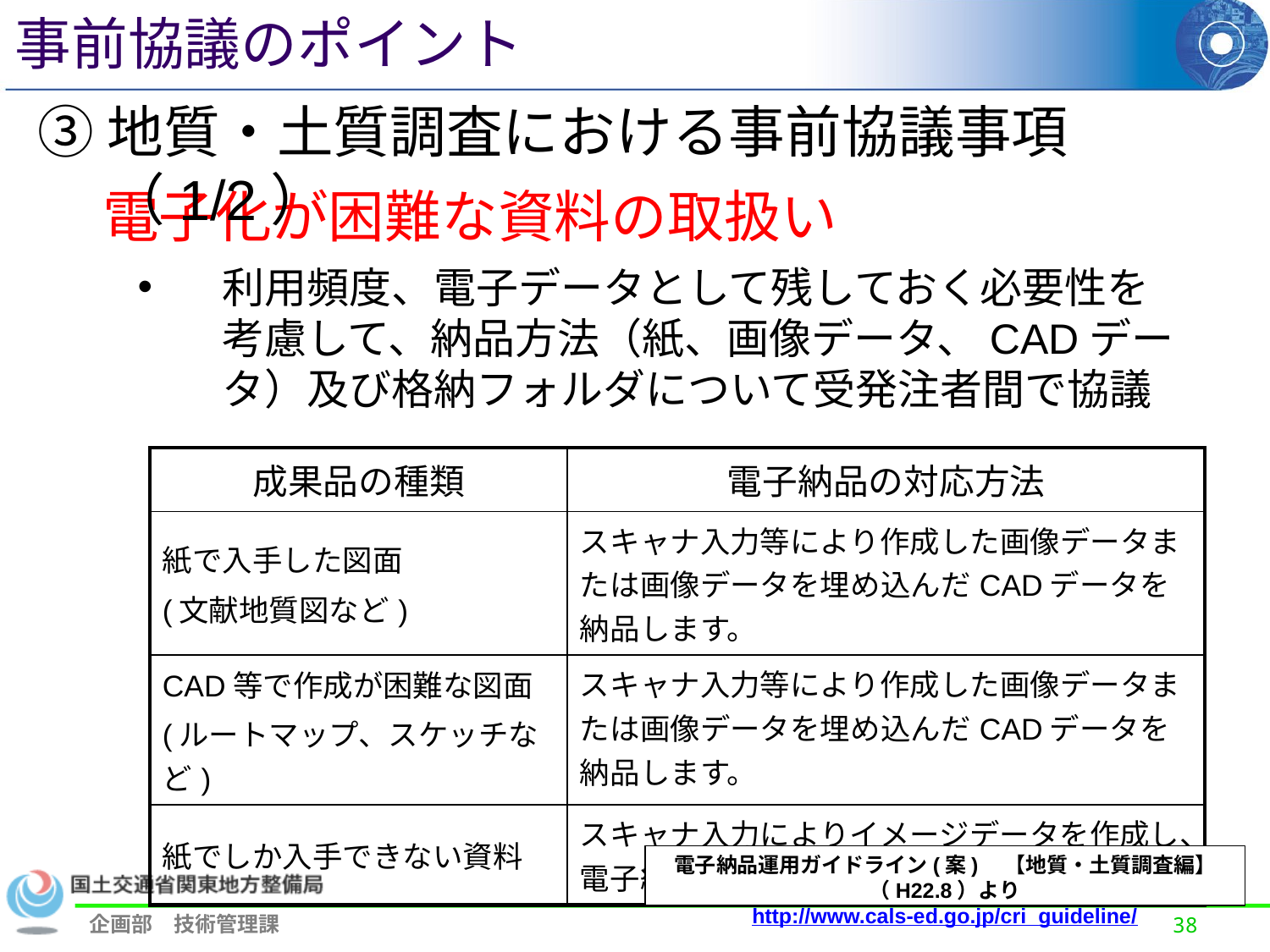

事前協議のポイント
③地質・土質調査における事前協議事項（1/2）
電子化が困難な資料の取扱い
利用頻度、電子データとして残しておく必要性を考慮して、納品方法（紙、画像データ、CADデータ）及び格納フォルダについて受発注者間で協議
| 成果品の種類 | 電子納品の対応方法 |
| --- | --- |
| 紙で入手した図面 (文献地質図など) | スキャナ入力等により作成した画像データまたは画像データを埋め込んだCADデータを納品します。 |
| CAD等で作成が困難な図面 (ルートマップ、スケッチなど) | スキャナ入力等により作成した画像データまたは画像データを埋め込んだCADデータを納品します。 |
| 紙でしか入手できない資料 | スキャナ入力によりイメージデータを作成し、電子納品する。 |
電子納品運用ガイドライン(案)　【地質・土質調査編】（H22.8）より
http://www.cals-ed.go.jp/cri_guideline/